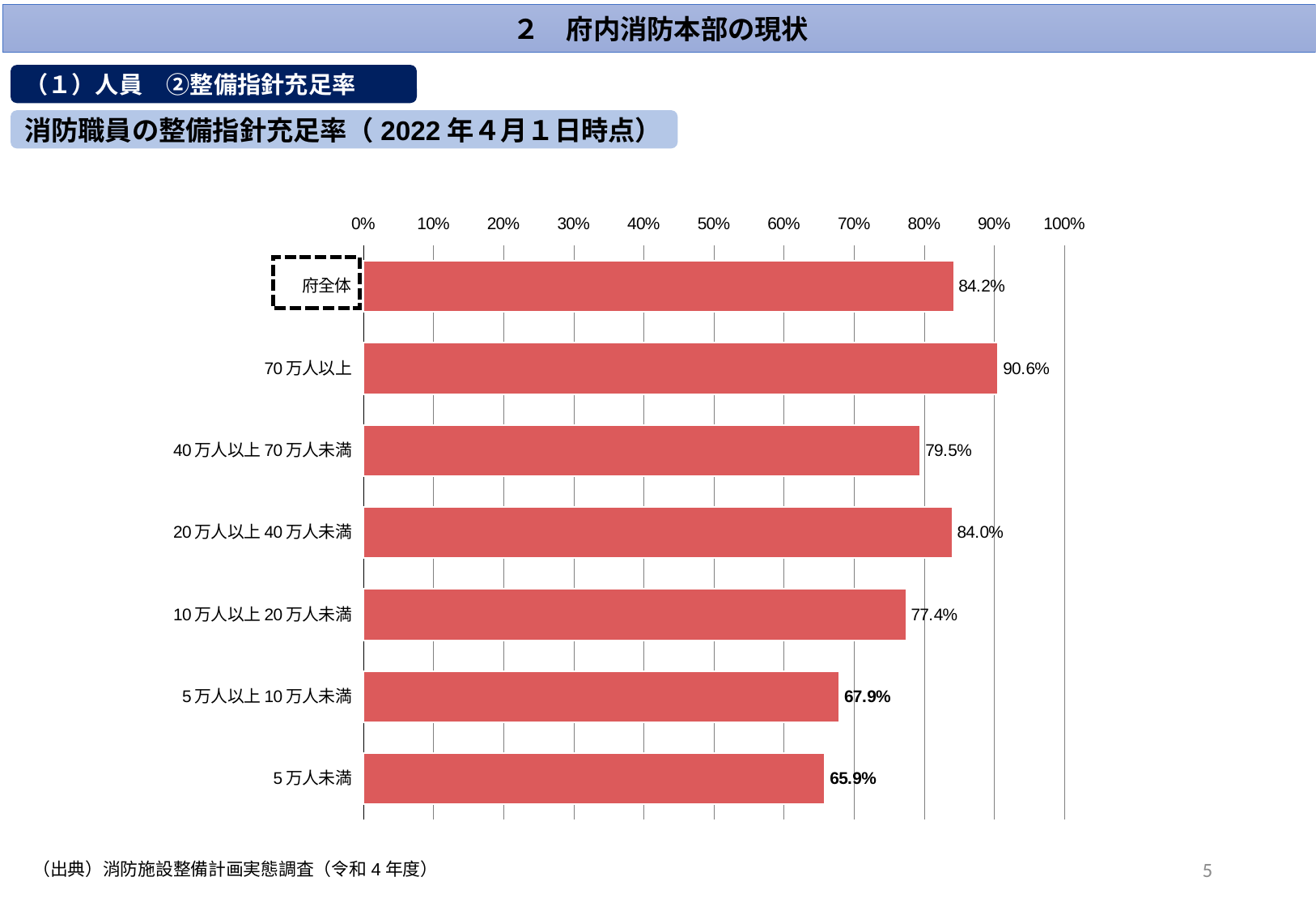

２　府内消防本部の現状
（１）人員　②整備指針充足率
消防職員の整備指針充足率（2022年４月１日時点）

### Chart

| Category |  |
|---|---|
| 府全体 | 84.24595681799524 |
| 70万人以上 | 90.58529072006161 |
| 40万人以上70万人未満 | 79.48994252873564 |
| 20万人以上40万人未満 | 84.02392140111064 |
| 10万人以上20万人未満 | 77.44610281923715 |
| 5万人以上10万人未満 | 67.9245283018868 |
| 5万人未満 | 65.87301587301587 |
5
（出典）消防施設整備計画実態調査（令和4年度）